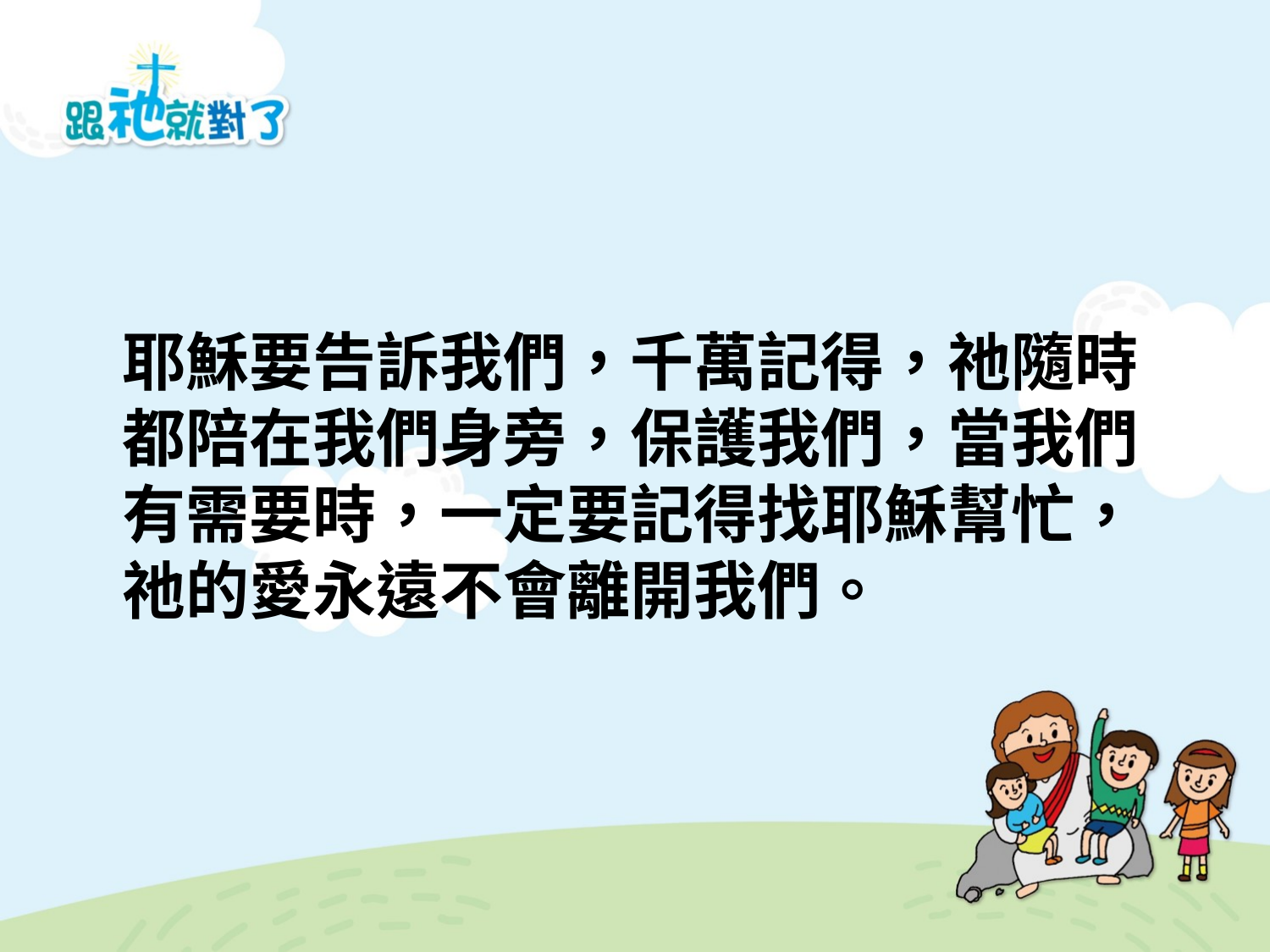

耶穌要告訴我們，千萬記得，祂隨時都陪在我們身旁，保護我們，當我們有需要時，一定要記得找耶穌幫忙，祂的愛永遠不會離開我們。